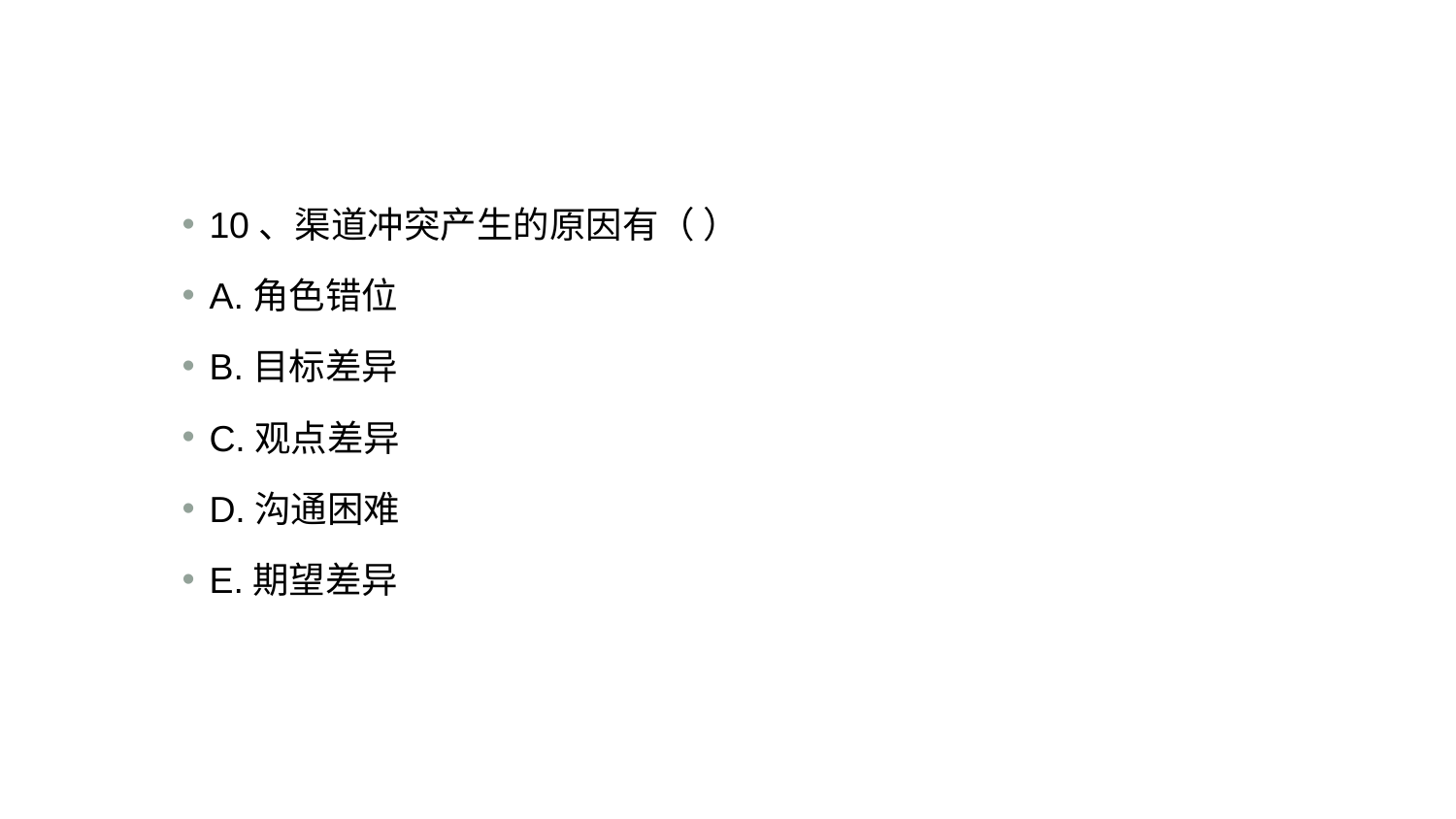

#
10、渠道冲突产生的原因有（ ）
A.角色错位
B.目标差异
C.观点差异
D.沟通困难
E.期望差异